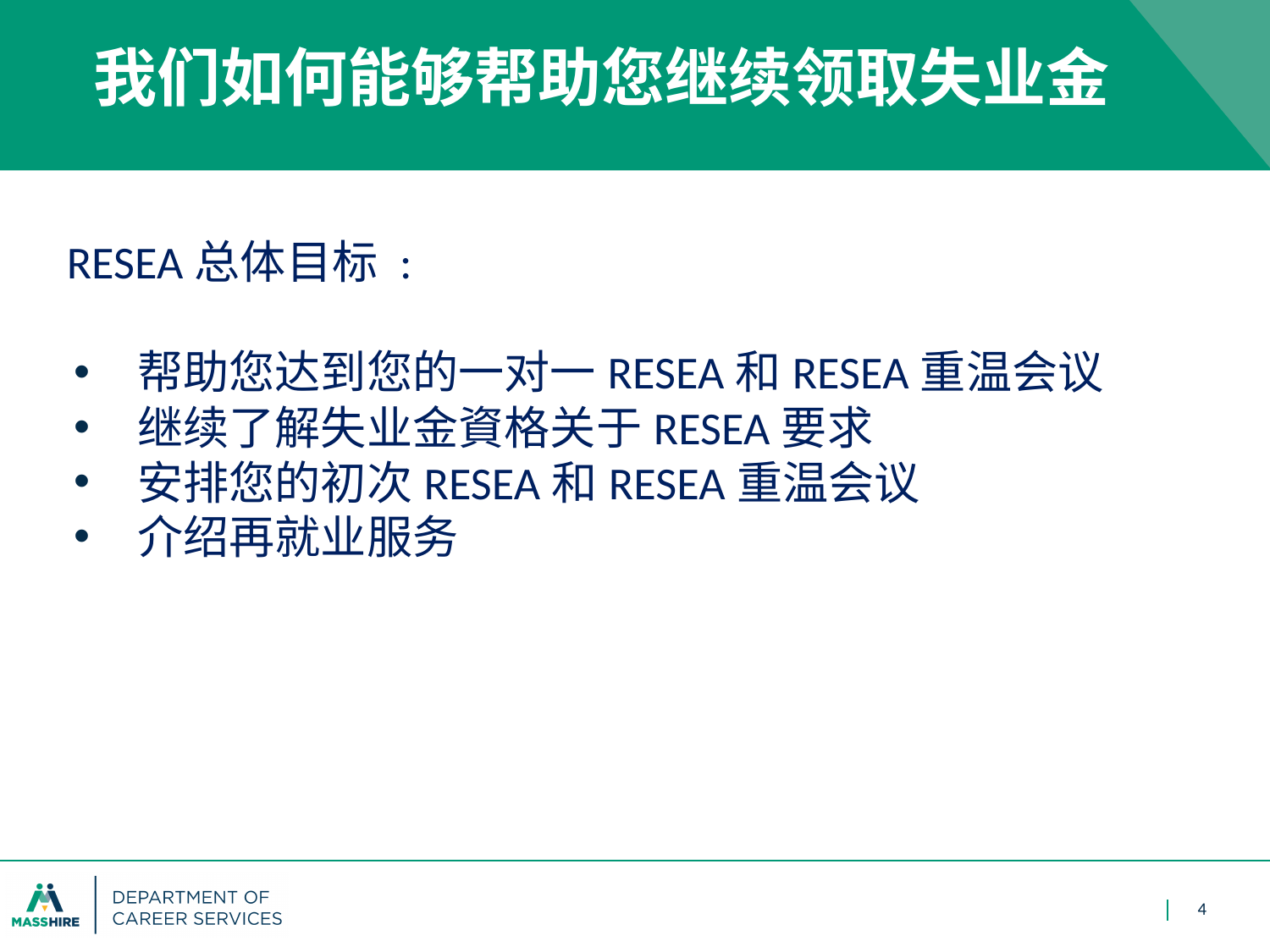

# 我们如何能够帮助您继续领取失业金
RESEA总体目标 :

帮助您达到您的一对一RESEA和RESEA重温会议
继续了解失业金資格关于RESEA要求
安排您的初次RESEA和RESEA重温会议
介绍再就业服务
4